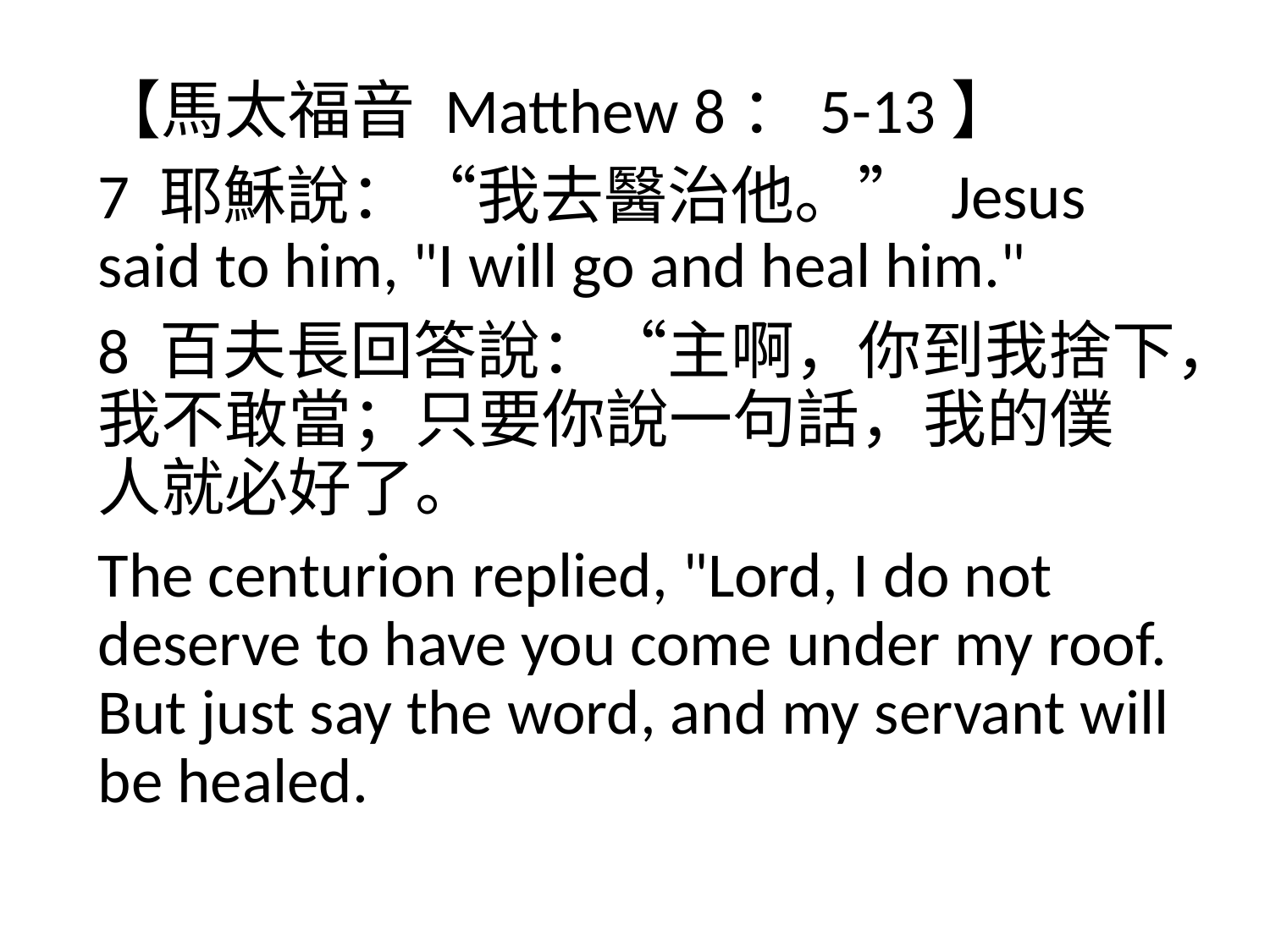

【馬太福音 Matthew 8：5-13】
7 耶穌說：“我去醫治他。” Jesus said to him, "I will go and heal him."
8 百夫長回答說：“主啊，你到我捨下，我不敢當；只要你說一句話，我的僕人就必好了。
The centurion replied, "Lord, I do not deserve to have you come under my roof. But just say the word, and my servant will be healed.